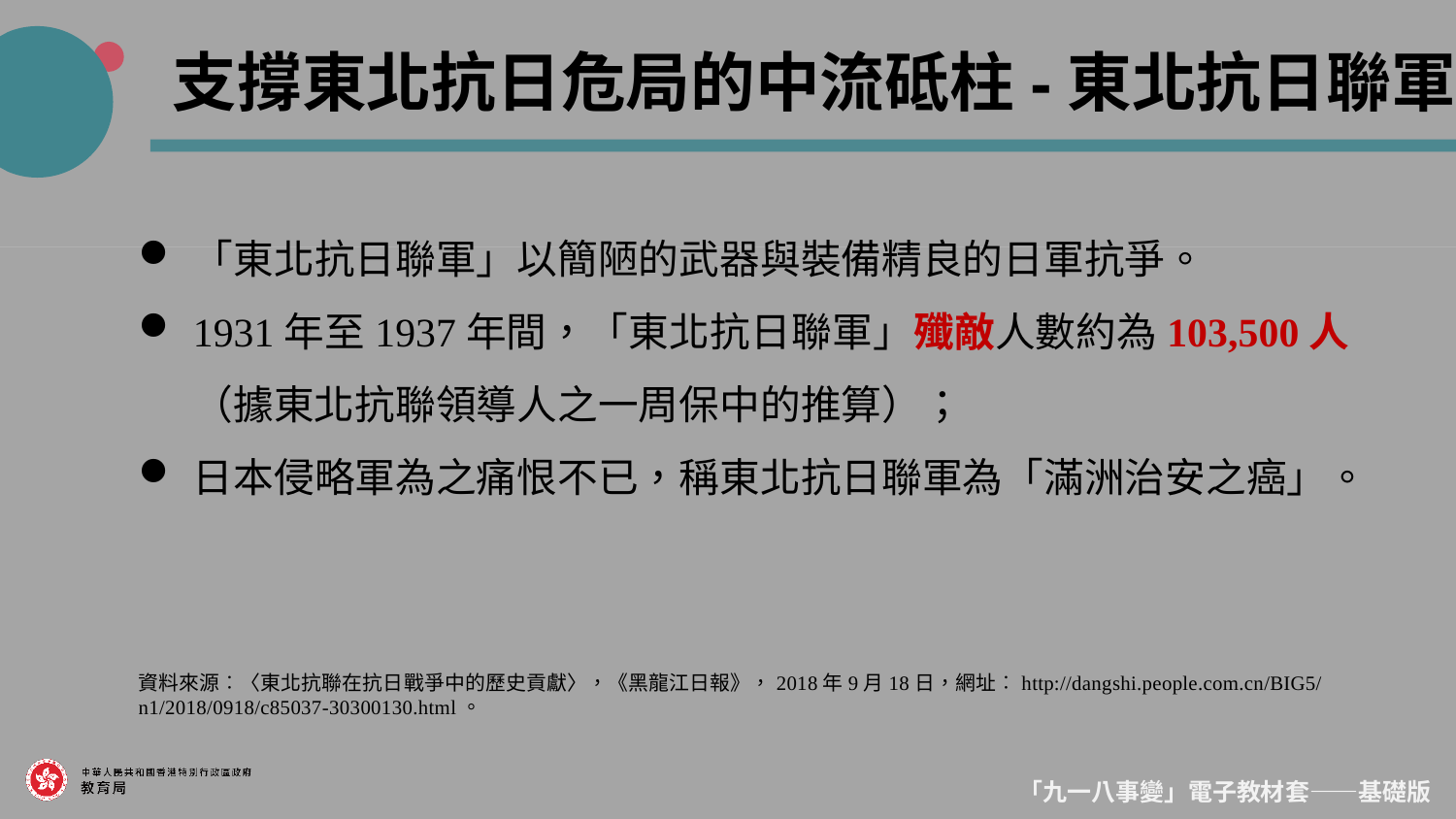

# 支撐東北抗日危局的中流砥柱-東北抗日聯軍
「東北抗日聯軍」以簡陋的武器與裝備精良的日軍抗爭。
1931年至1937年間，「東北抗日聯軍」殲敵人數約為103,500人（據東北抗聯領導人之一周保中的推算）；
日本侵略軍為之痛恨不已，稱東北抗日聯軍為「滿洲治安之癌」。

資料來源︰〈東北抗聯在抗日戰爭中的歷史貢獻〉，《黑龍江日報》，2018年9月18日，網址︰http://dangshi.people.com.cn/BIG5/n1/2018/0918/c85037-30300130.html。